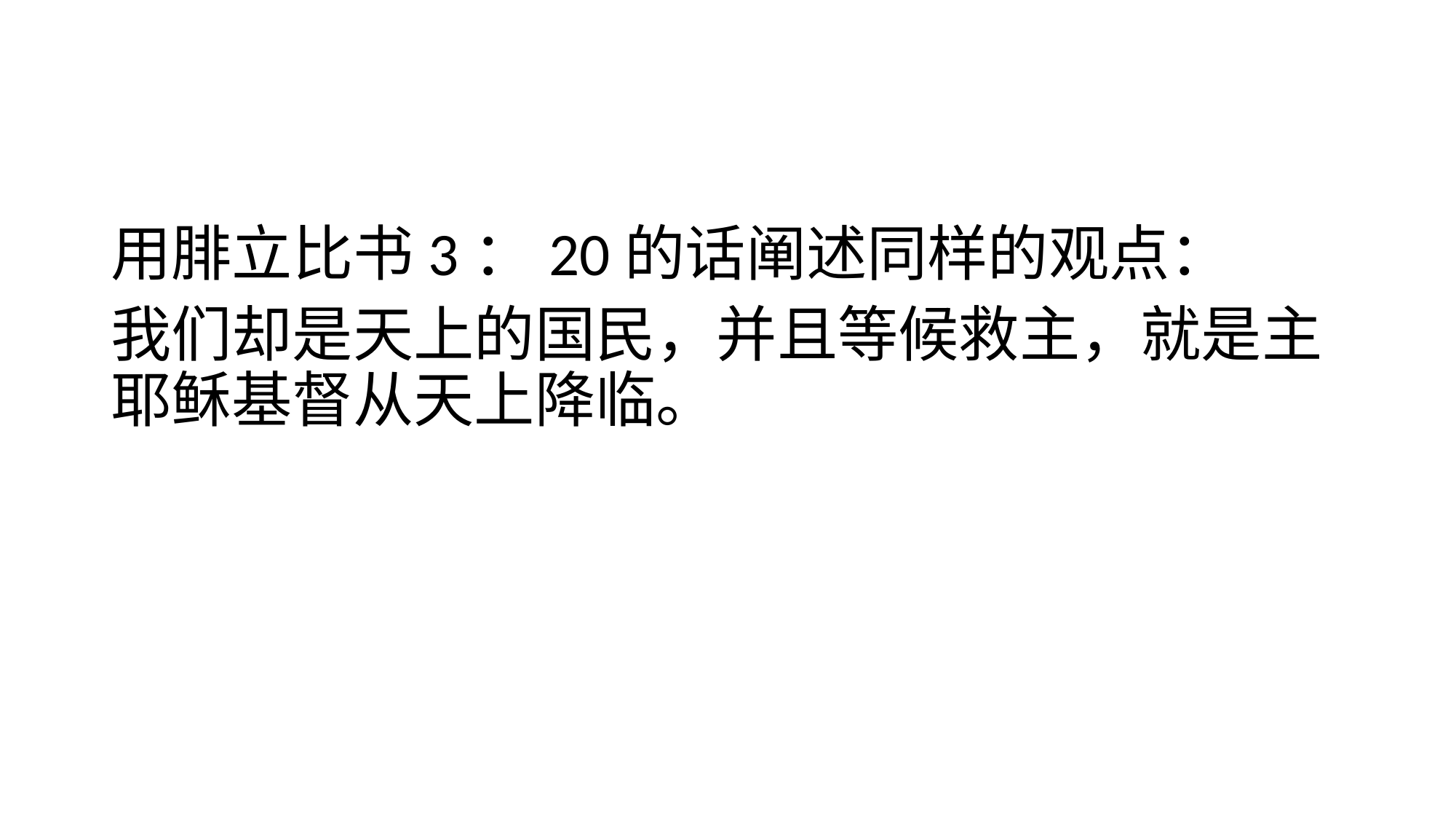

#
用腓立比书3：20的话阐述同样的观点：
我们却是天上的国民，并且等候救主，就是主耶稣基督从天上降临。